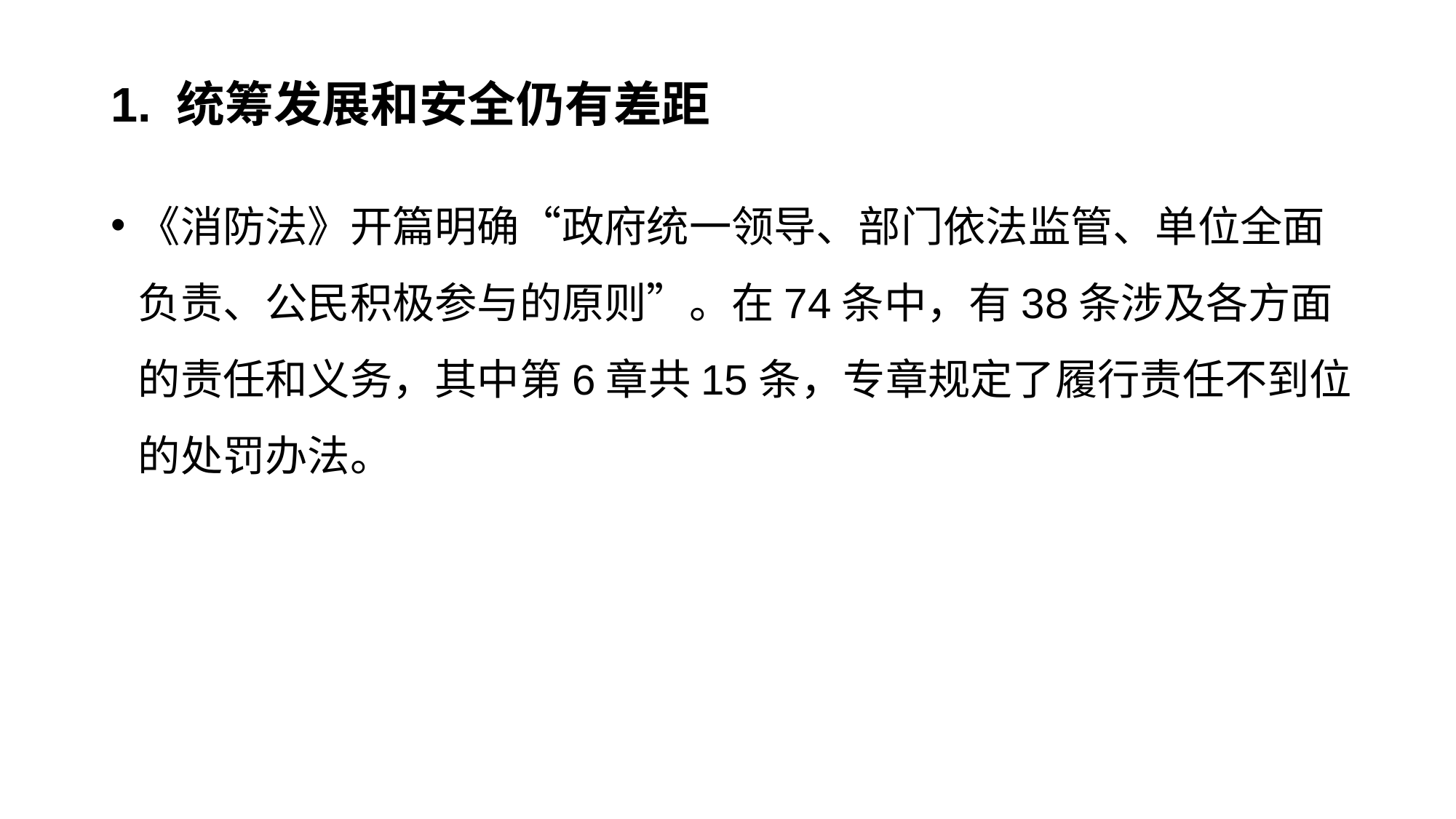

# 1. 统筹发展和安全仍有差距
《消防法》开篇明确“政府统一领导、部门依法监管、单位全面负责、公民积极参与的原则”。在74条中，有38条涉及各方面的责任和义务，其中第6章共15条，专章规定了履行责任不到位的处罚办法。